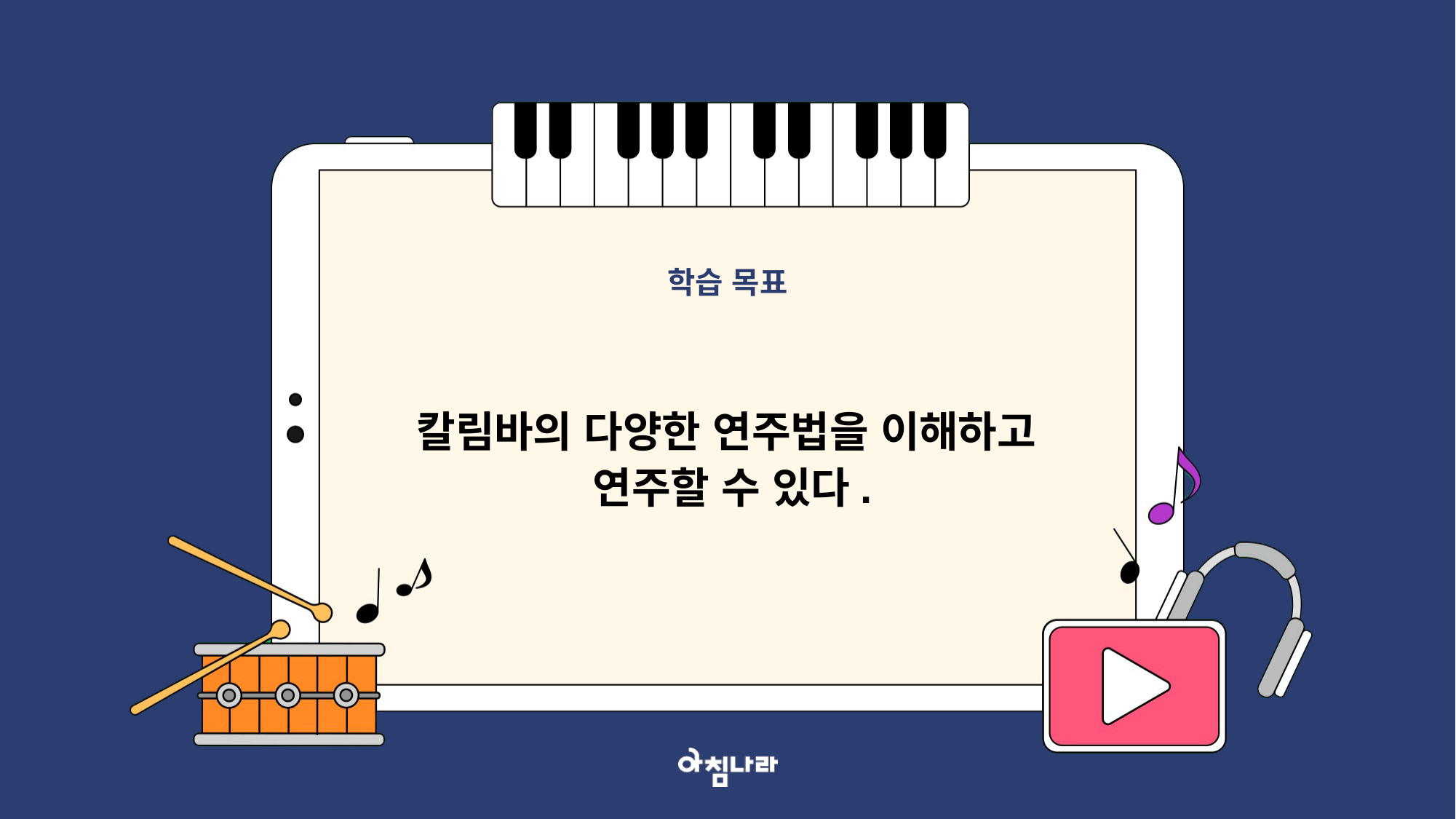

학습 목표
칼림바의 다양한 연주법을 이해하고
연주할 수 있다.